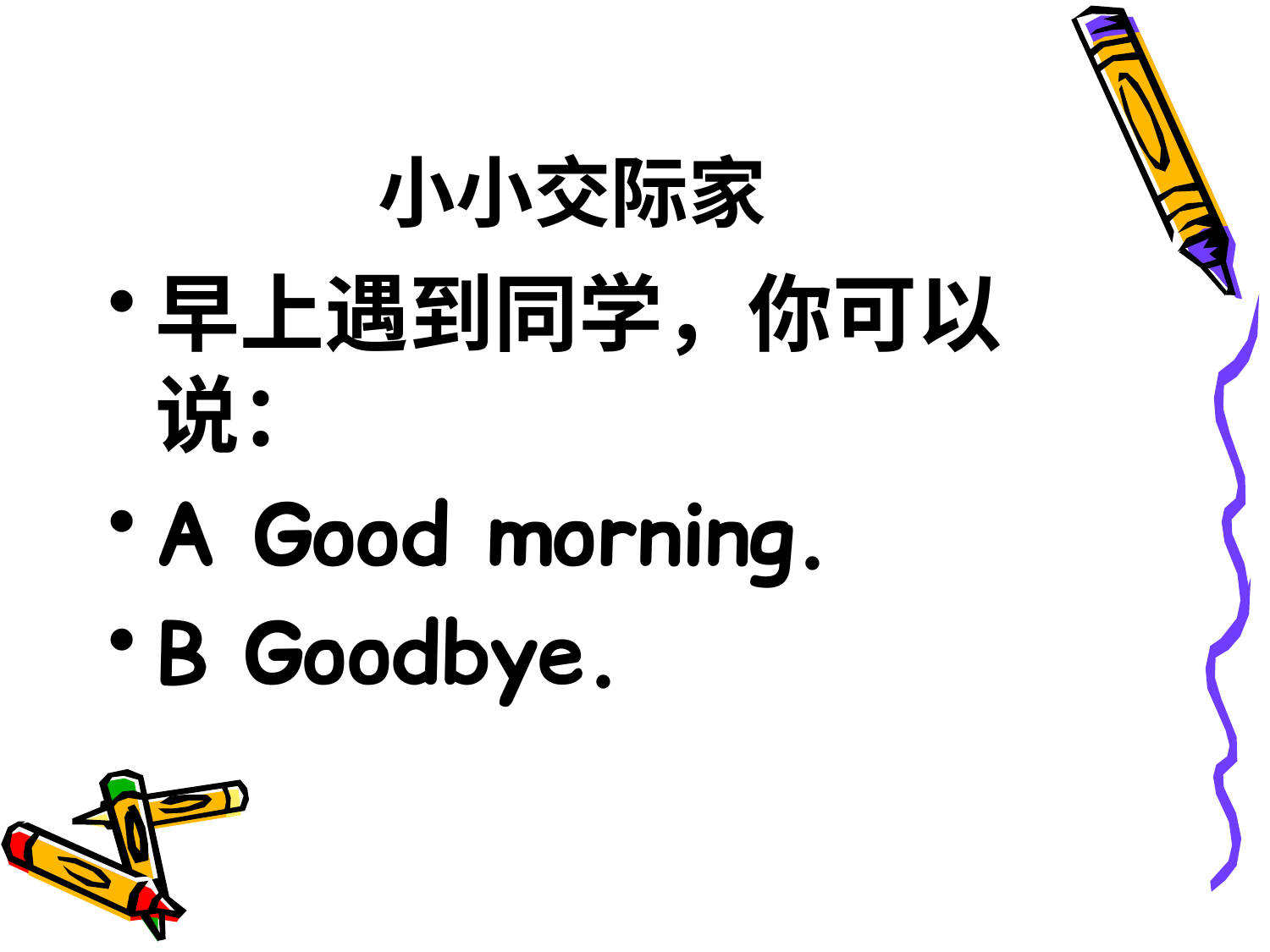

# 小小交际家
早上遇到同学，你可以说：
A Good morning.
B Goodbye.